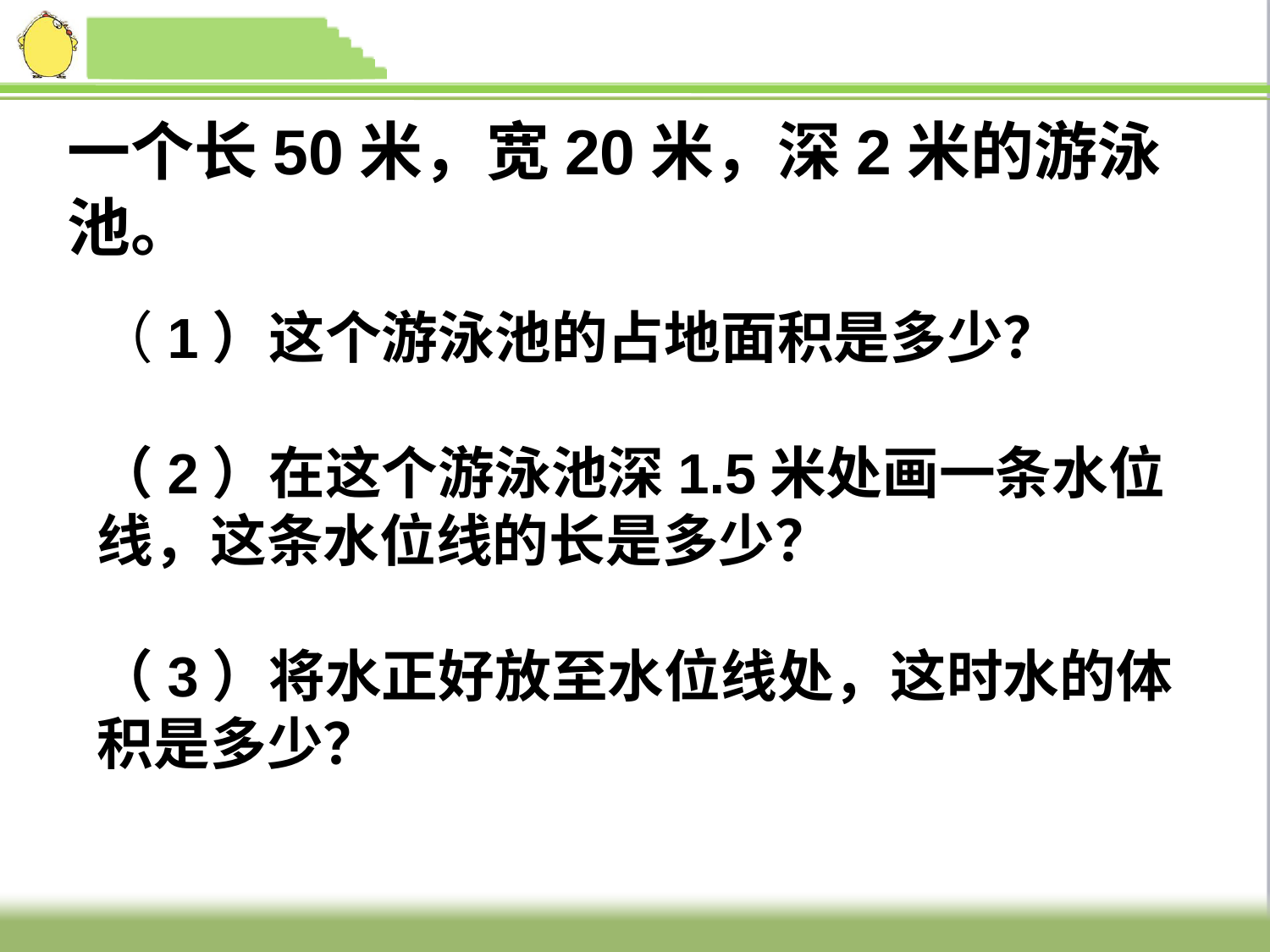

# 一个长50米，宽20米，深2米的游泳池。
（1）这个游泳池的占地面积是多少？

（2）在这个游泳池深1.5米处画一条水位线，这条水位线的长是多少？

（3）将水正好放至水位线处，这时水的体积是多少？